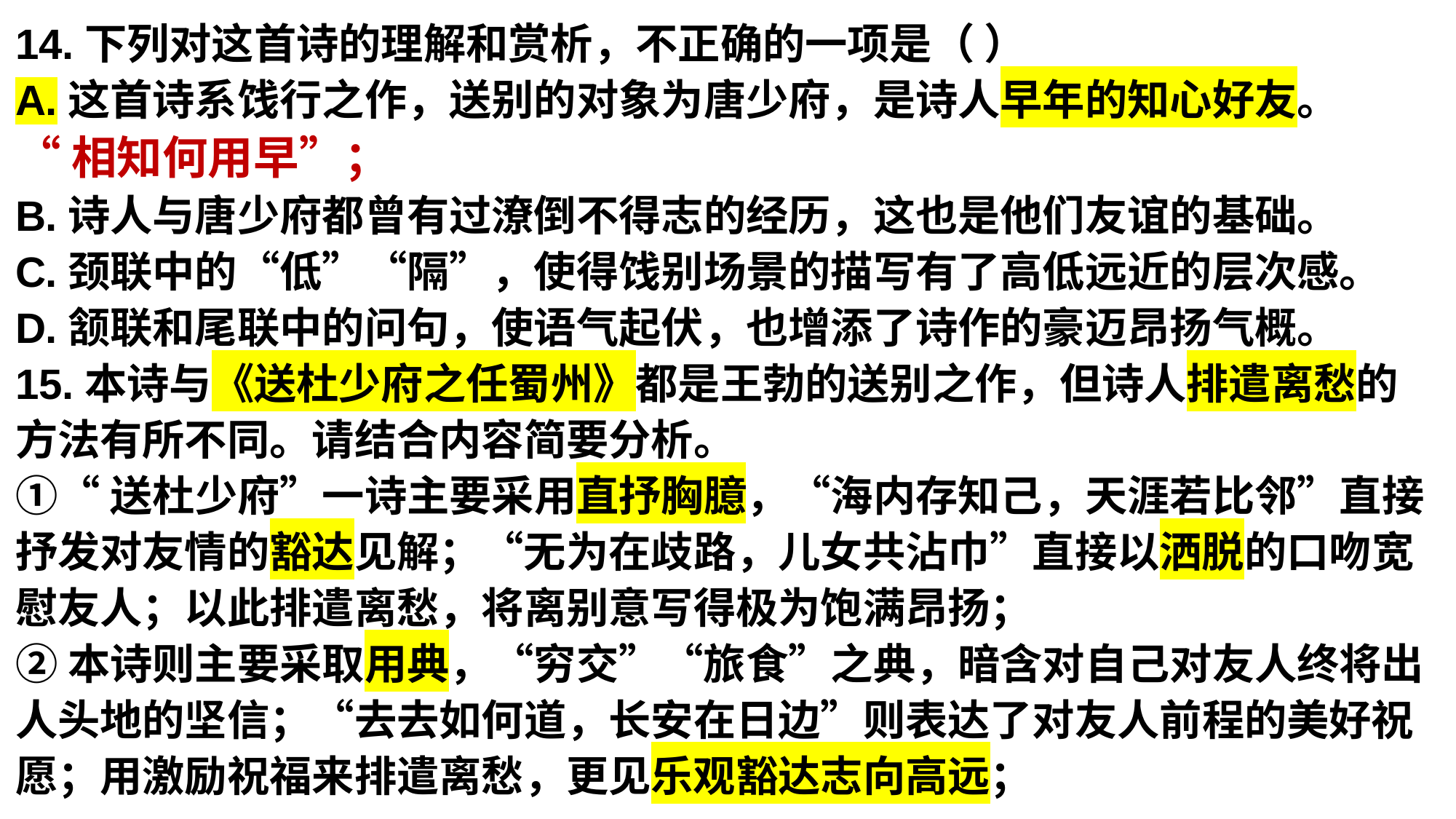

14.下列对这首诗的理解和赏析，不正确的一项是（ ）
A.这首诗系饯行之作，送别的对象为唐少府，是诗人早年的知心好友。
“相知何用早”；
B.诗人与唐少府都曾有过潦倒不得志的经历，这也是他们友谊的基础。
C.颈联中的“低”“隔”，使得饯别场景的描写有了高低远近的层次感。
D.颔联和尾联中的问句，使语气起伏，也增添了诗作的豪迈昂扬气概。
15.本诗与《送杜少府之任蜀州》都是王勃的送别之作，但诗人排遣离愁的方法有所不同。请结合内容简要分析。
①“送杜少府”一诗主要采用直抒胸臆，“海内存知己，天涯若比邻”直接抒发对友情的豁达见解；“无为在歧路，儿女共沾巾”直接以洒脱的口吻宽慰友人；以此排遣离愁，将离别意写得极为饱满昂扬；
②本诗则主要采取用典，“穷交”“旅食”之典，暗含对自己对友人终将出人头地的坚信；“去去如何道，长安在日边”则表达了对友人前程的美好祝愿；用激励祝福来排遣离愁，更见乐观豁达志向高远；